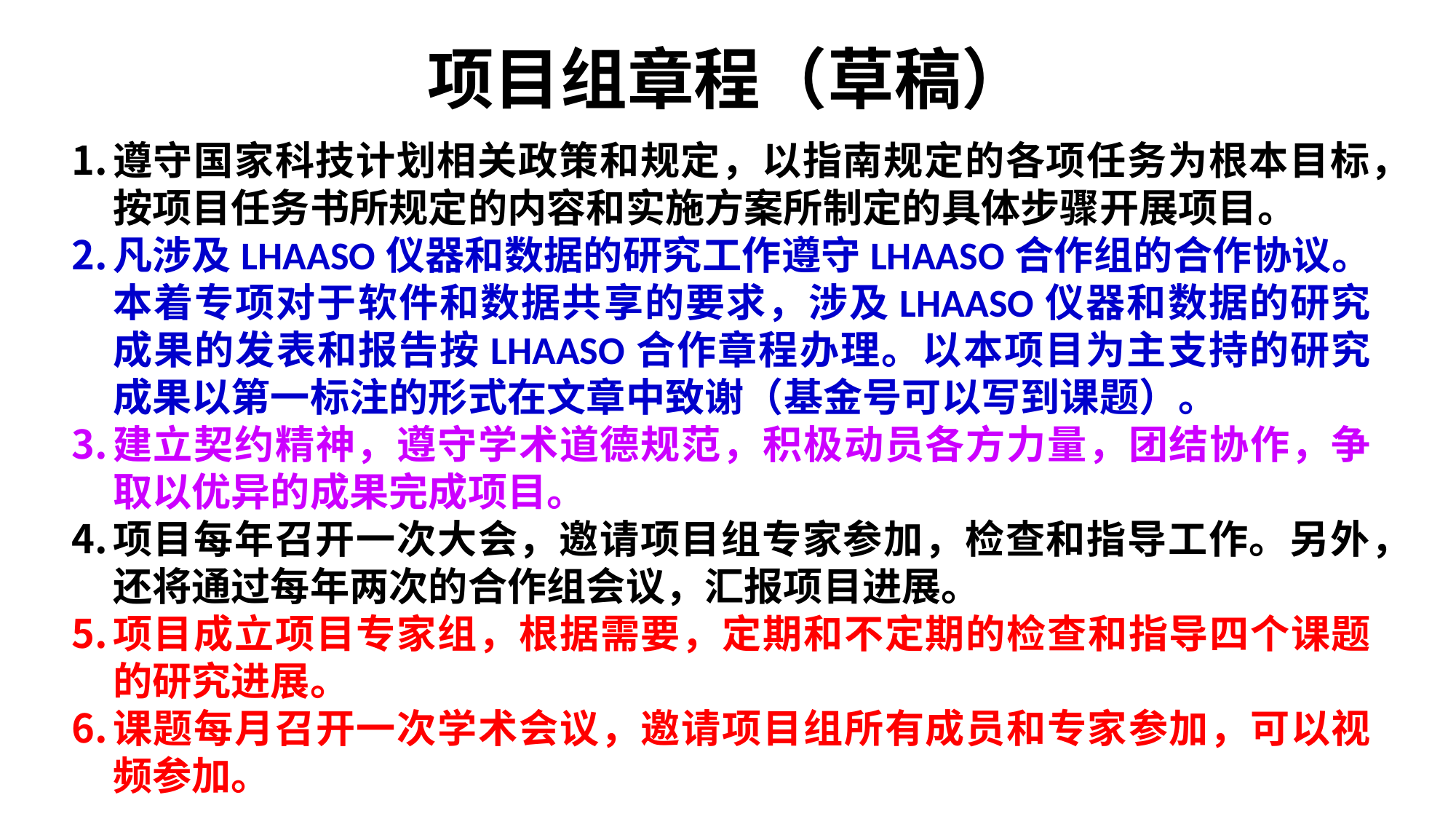

# 项目组章程（草稿）
遵守国家科技计划相关政策和规定，以指南规定的各项任务为根本目标，按项目任务书所规定的内容和实施方案所制定的具体步骤开展项目。
凡涉及LHAASO仪器和数据的研究工作遵守LHAASO合作组的合作协议。本着专项对于软件和数据共享的要求，涉及LHAASO仪器和数据的研究成果的发表和报告按LHAASO合作章程办理。以本项目为主支持的研究成果以第一标注的形式在文章中致谢（基金号可以写到课题）。
建立契约精神，遵守学术道德规范，积极动员各方力量，团结协作，争取以优异的成果完成项目。
项目每年召开一次大会，邀请项目组专家参加，检查和指导工作。另外，还将通过每年两次的合作组会议，汇报项目进展。
项目成立项目专家组，根据需要，定期和不定期的检查和指导四个课题的研究进展。
课题每月召开一次学术会议，邀请项目组所有成员和专家参加，可以视频参加。